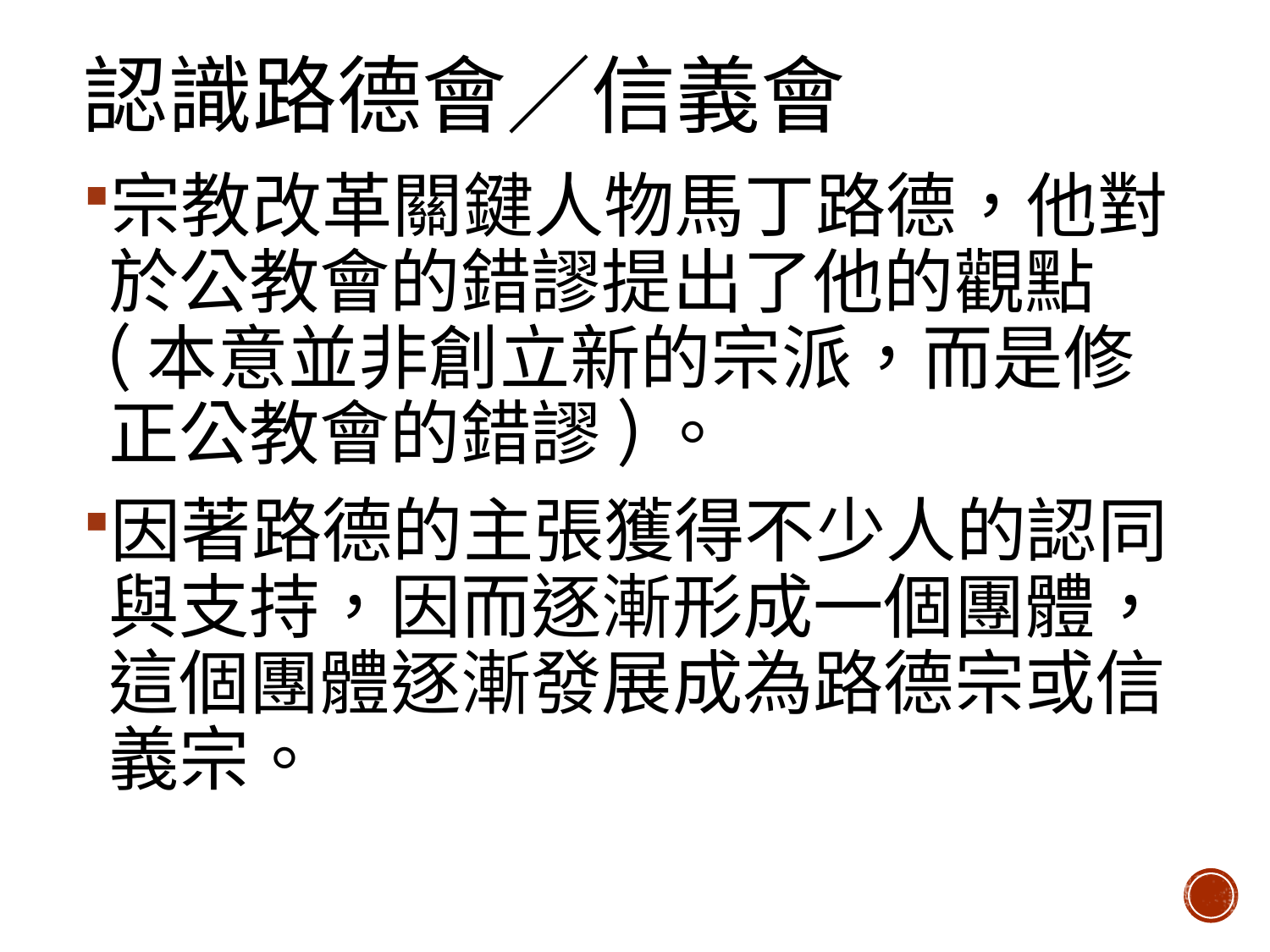

# 認識路德會／信義會
宗教改革關鍵人物馬丁路德，他對於公教會的錯謬提出了他的觀點(本意並非創立新的宗派，而是修正公教會的錯謬)。
因著路德的主張獲得不少人的認同與支持，因而逐漸形成一個團體，這個團體逐漸發展成為路德宗或信義宗。